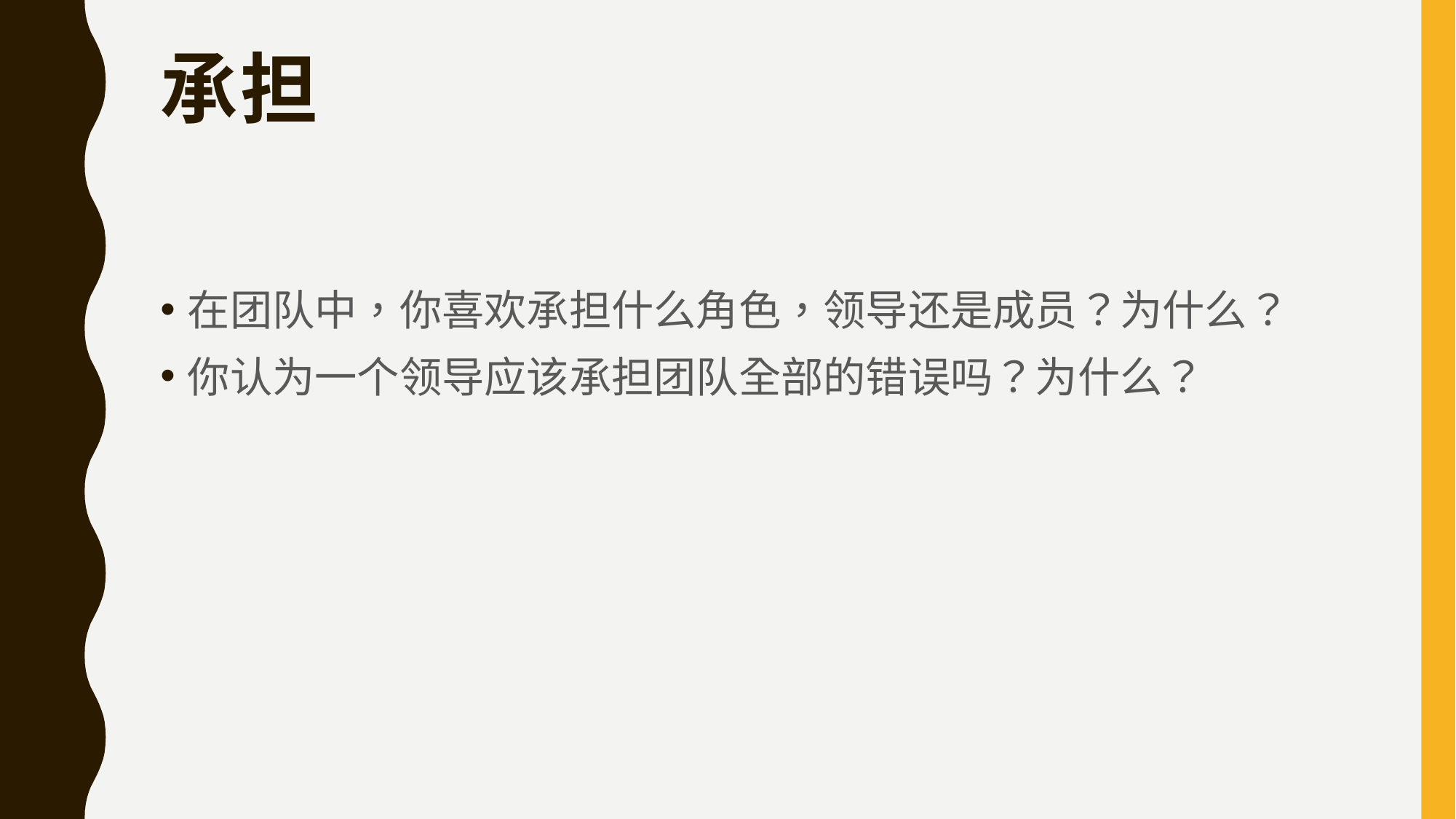

# 承担
在团队中，你喜欢承担什么角色，领导还是成员？为什么？
你认为一个领导应该承担团队全部的错误吗？为什么？